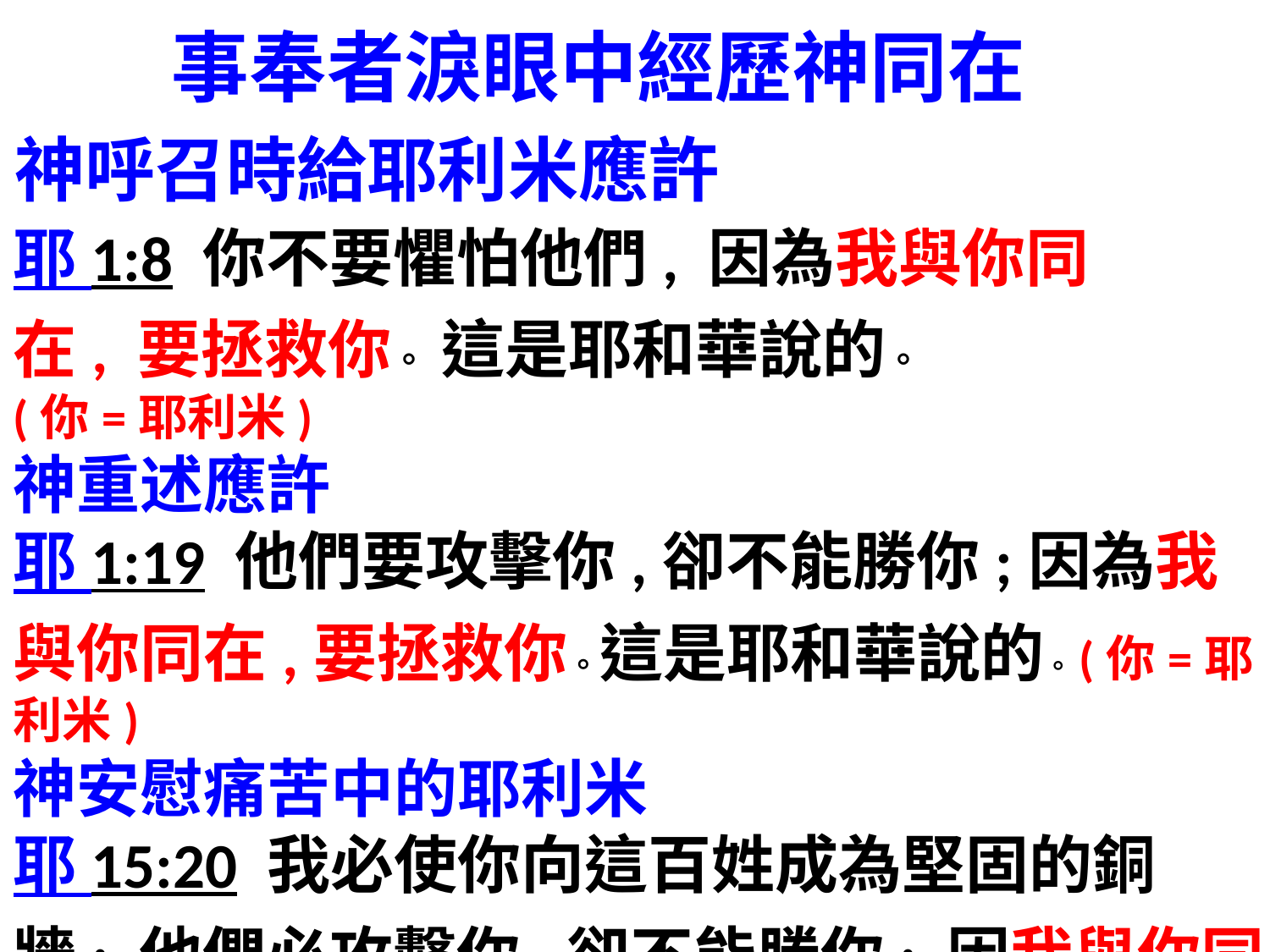

事奉者淚眼中經歷神同在
神呼召時給耶利米應許
耶 1:8 你不要懼怕他們, 因為我與你同在, 要拯救你。 這是耶和華說的。                     (你=耶利米)
神重述應許
耶 1:19 他們要攻擊你,卻不能勝你;因為我與你同在,要拯救你。這是耶和華說的。(你=耶利米)
神安慰痛苦中的耶利米
耶 15:20 我必使你向這百姓成為堅固的銅牆; 他們必攻擊你,卻不能勝你; 因我與你同在,要拯救你,搭救你。 這是耶和華說的。 (你=耶利米)